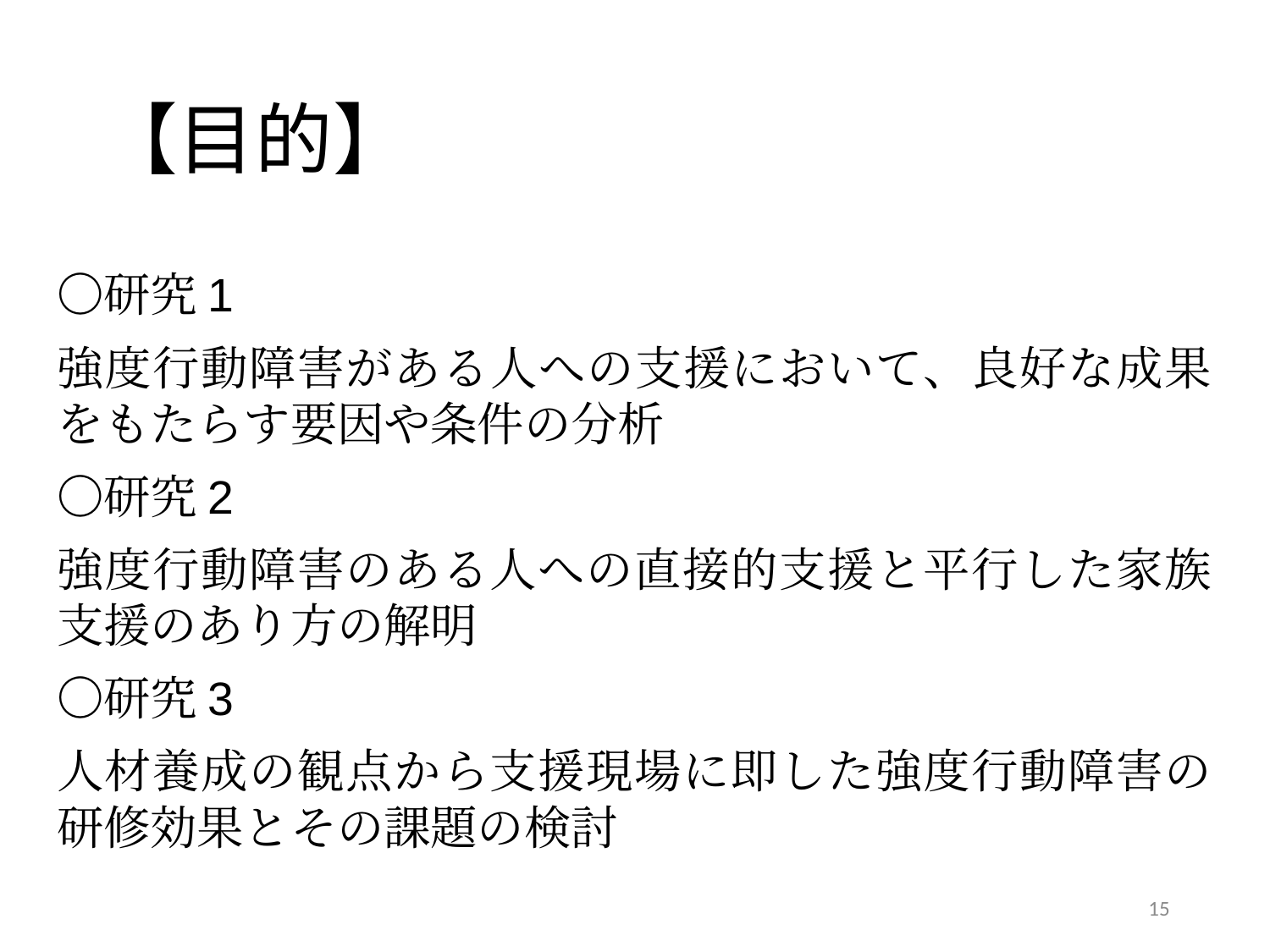

# 【目的】
〇研究1
強度行動障害がある人への支援において、良好な成果をもたらす要因や条件の分析
〇研究2
強度行動障害のある人への直接的支援と平行した家族支援のあり方の解明
〇研究3
人材養成の観点から支援現場に即した強度行動障害の研修効果とその課題の検討
15